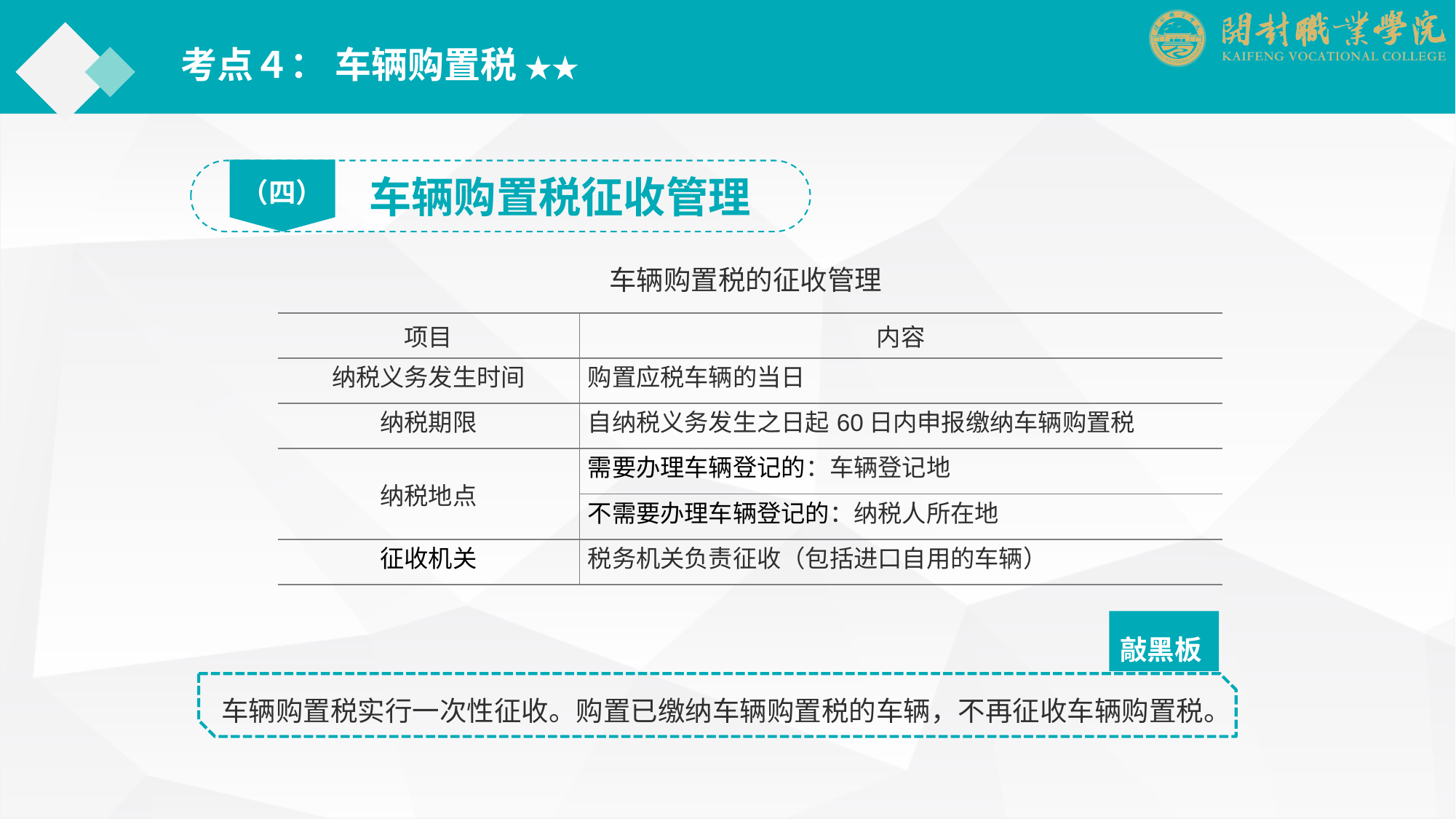

考点４： 车辆购置税 ★★
（四）

车辆购置税征收管理
车辆购置税的征收管理
| 项目 | 内容 |
| --- | --- |
| 纳税义务发生时间 | 购置应税车辆的当日 |
| 纳税期限 | 自纳税义务发生之日起60日内申报缴纳车辆购置税 |
| 纳税地点 | 需要办理车辆登记的：车辆登记地 |
|  | 不需要办理车辆登记的：纳税人所在地 |
| 征收机关 | 税务机关负责征收（包括进口自用的车辆） |
敲黑板
车辆购置税实行一次性征收。购置已缴纳车辆购置税的车辆，不再征收车辆购置税。